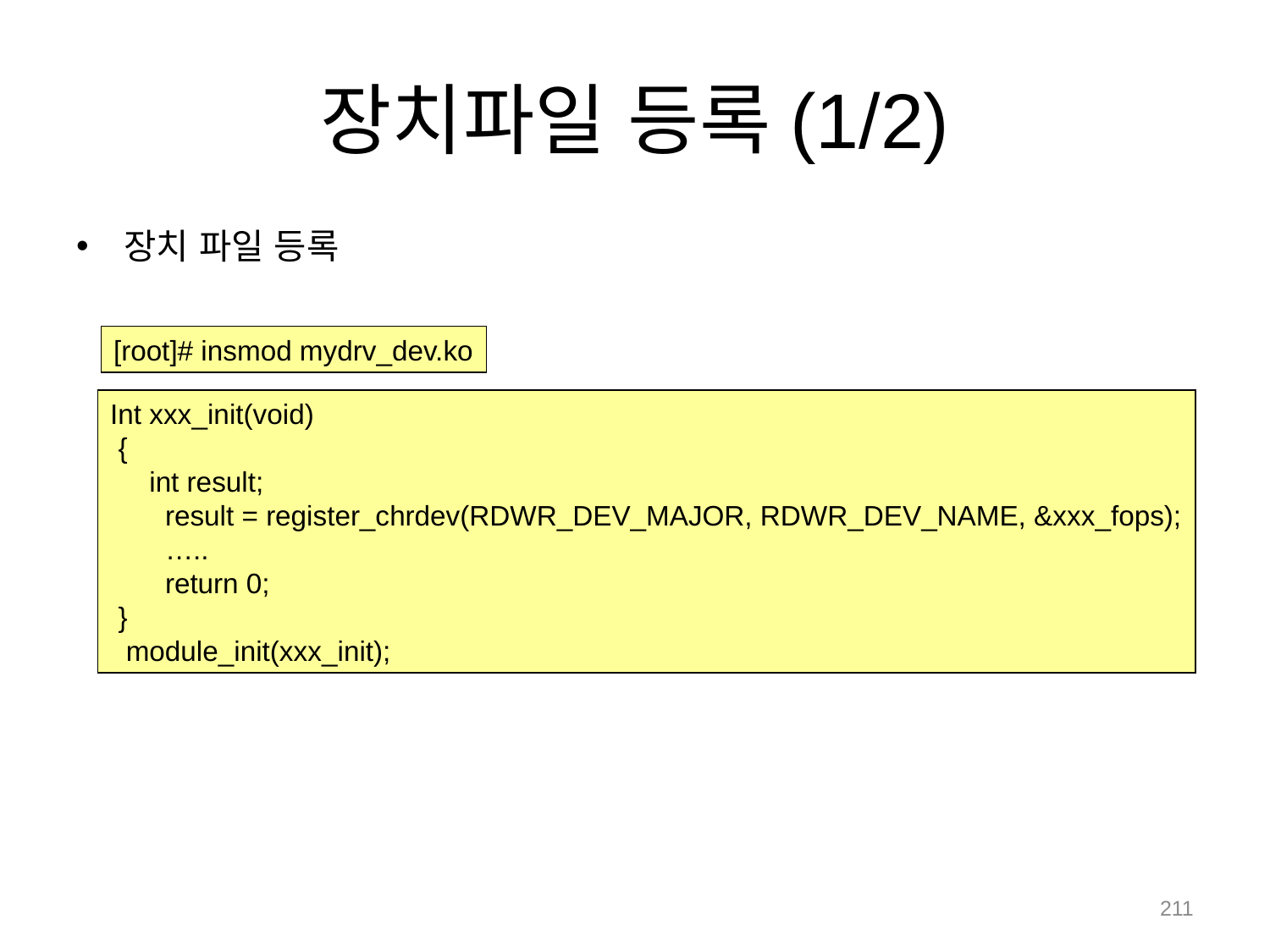

# 장치파일 등록(1/2)
장치 파일 등록

[root]# insmod mydrv_dev.ko
Int xxx_init(void)
 {
     int result;
       result = register_chrdev(RDWR_DEV_MAJOR, RDWR_DEV_NAME, &xxx_fops);
       …..
       return 0;
 }
  module_init(xxx_init);
211